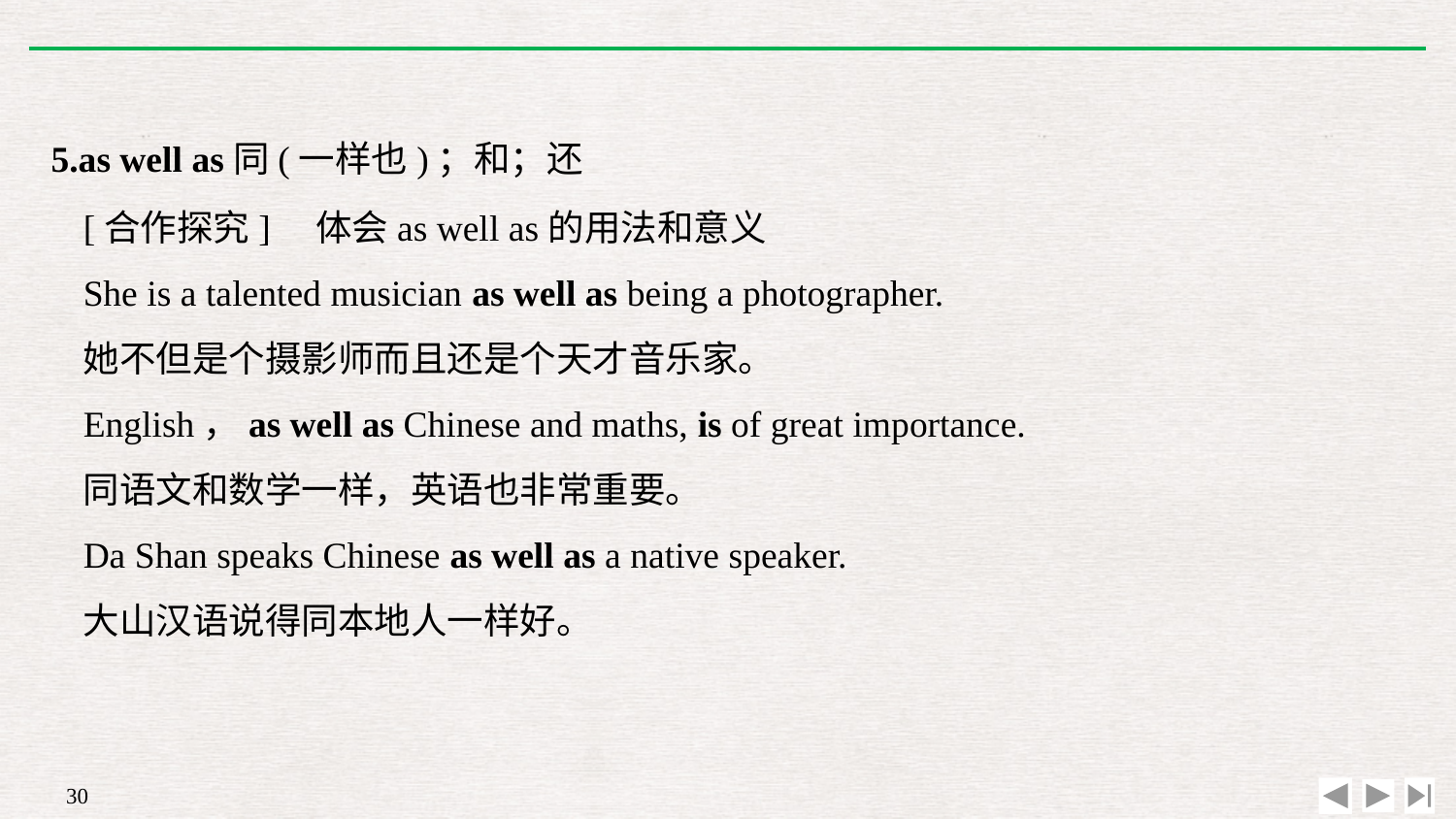

5.as well as同(一样也)；和；还
[合作探究]　体会as well as的用法和意义
She is a talented musician as well as being a photographer.
她不但是个摄影师而且还是个天才音乐家。
English，as well as Chinese and maths, is of great importance.
同语文和数学一样，英语也非常重要。
Da Shan speaks Chinese as well as a native speaker.
大山汉语说得同本地人一样好。